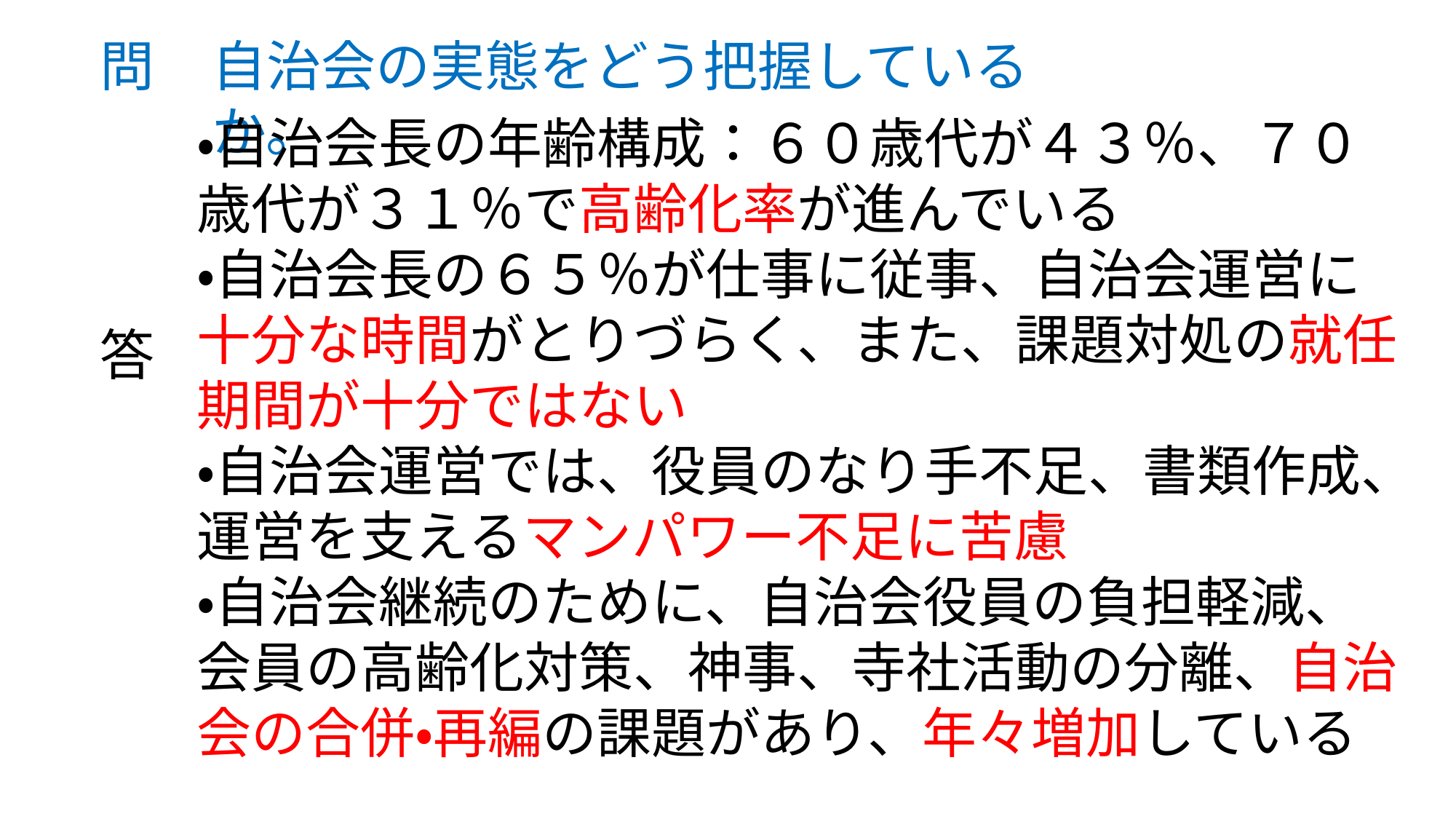

問
自治会の実態をどう把握しているか。
・自治会長の年齢構成：６０歳代が４３％、７０歳代が３１％で高齢化率が進んでいる
・自治会長の６５％が仕事に従事、自治会運営に十分な時間がとりづらく、また、課題対処の就任期間が十分ではない
・自治会運営では、役員のなり手不足、書類作成、運営を支えるマンパワー不足に苦慮
・自治会継続のために、自治会役員の負担軽減、会員の高齢化対策、神事、寺社活動の分離、自治会の合併・再編の課題があり、年々増加している
答